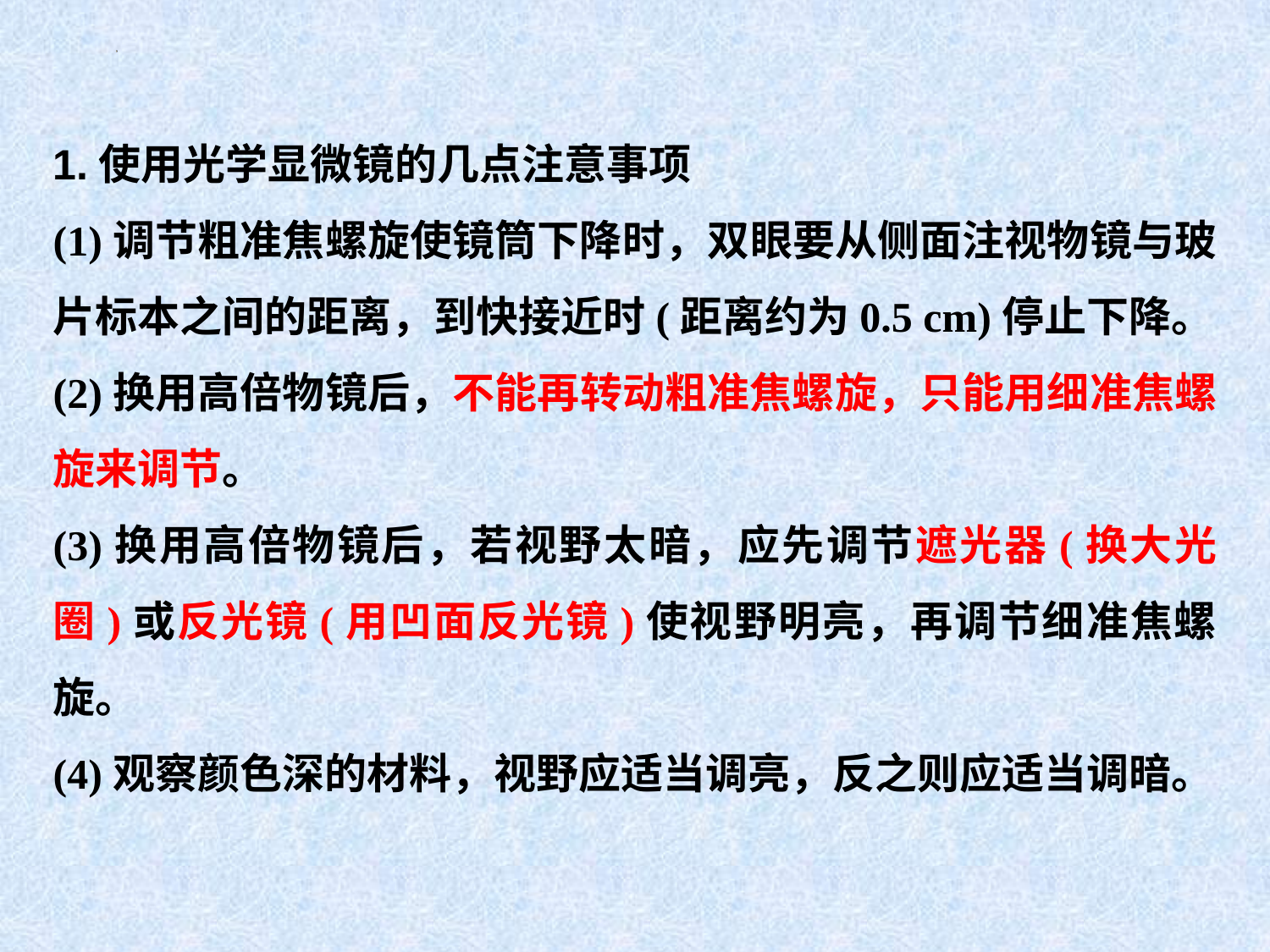

1.使用光学显微镜的几点注意事项
(1)调节粗准焦螺旋使镜筒下降时，双眼要从侧面注视物镜与玻片标本之间的距离，到快接近时(距离约为0.5 cm)停止下降。
(2)换用高倍物镜后，不能再转动粗准焦螺旋，只能用细准焦螺旋来调节。
(3)换用高倍物镜后，若视野太暗，应先调节遮光器(换大光圈)或反光镜(用凹面反光镜)使视野明亮，再调节细准焦螺旋。
(4)观察颜色深的材料，视野应适当调亮，反之则应适当调暗。